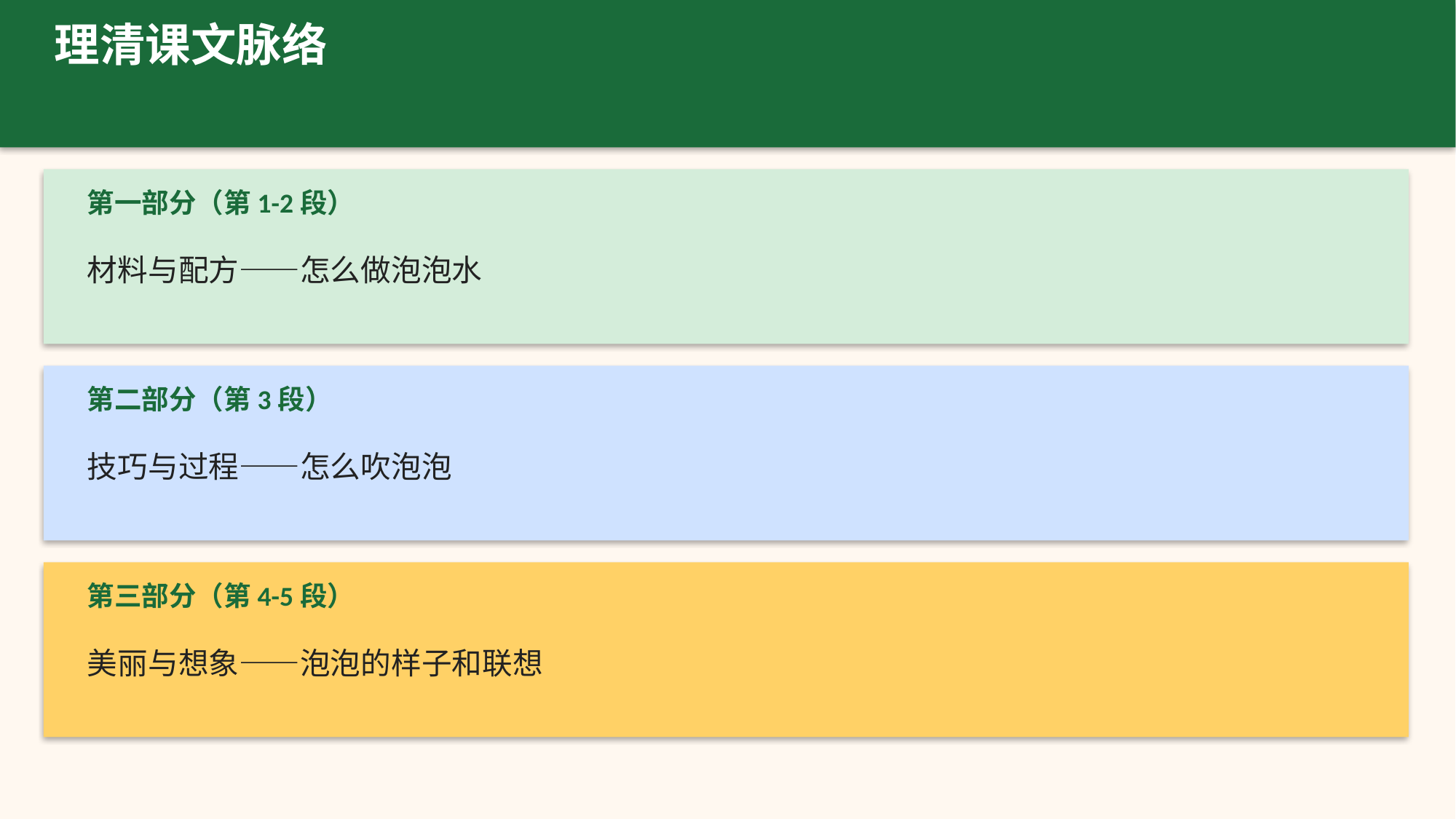

理清课文脉络

第一部分（第1-2段）
材料与配方——怎么做泡泡水

第二部分（第3段）
技巧与过程——怎么吹泡泡

第三部分（第4-5段）
美丽与想象——泡泡的样子和联想